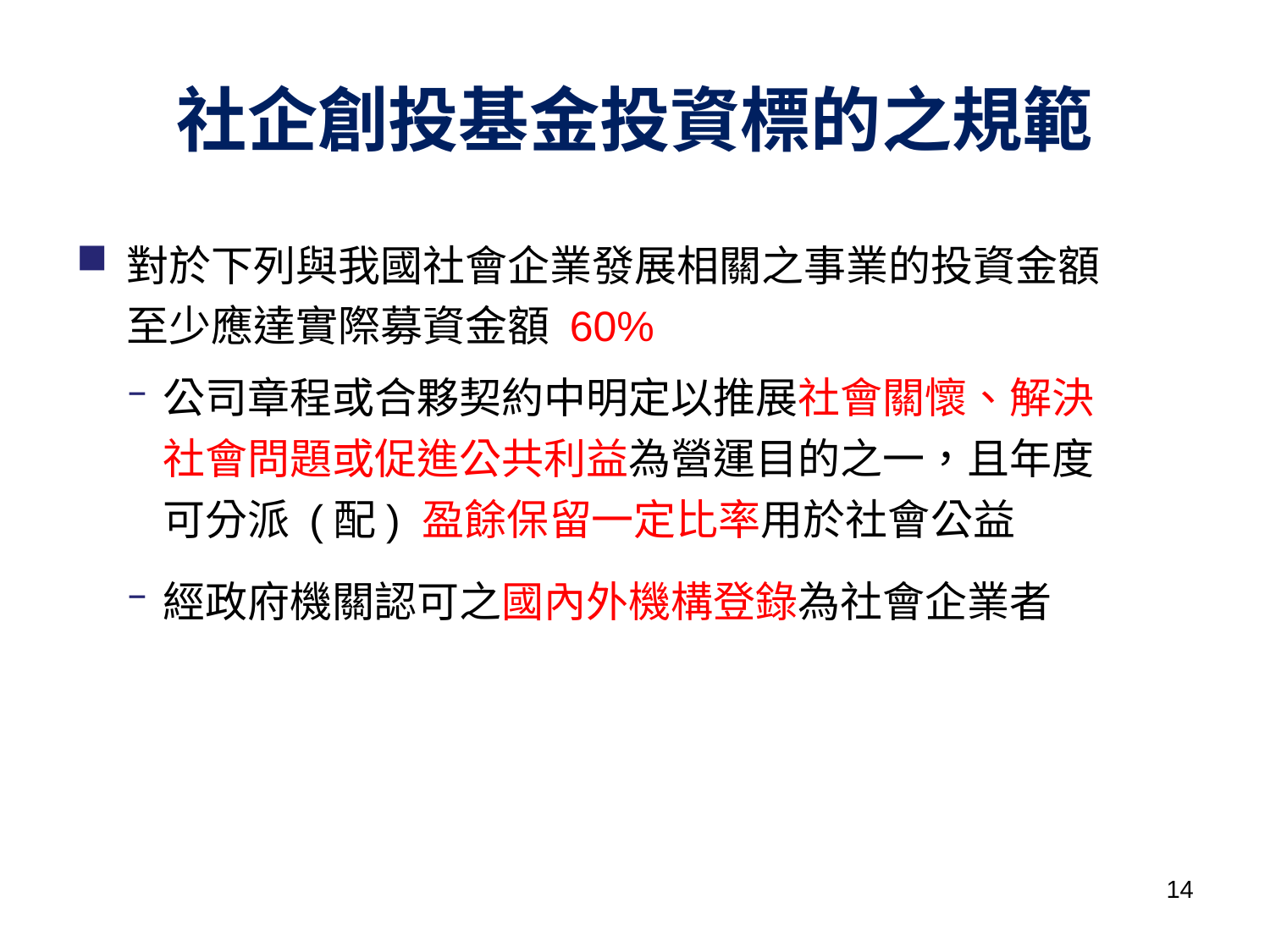

# 社企創投基金投資標的之規範
對於下列與我國社會企業發展相關之事業的投資金額至少應達實際募資金額 60%
公司章程或合夥契約中明定以推展社會關懷、解決社會問題或促進公共利益為營運目的之一，且年度可分派 (配) 盈餘保留一定比率用於社會公益
經政府機關認可之國內外機構登錄為社會企業者

14